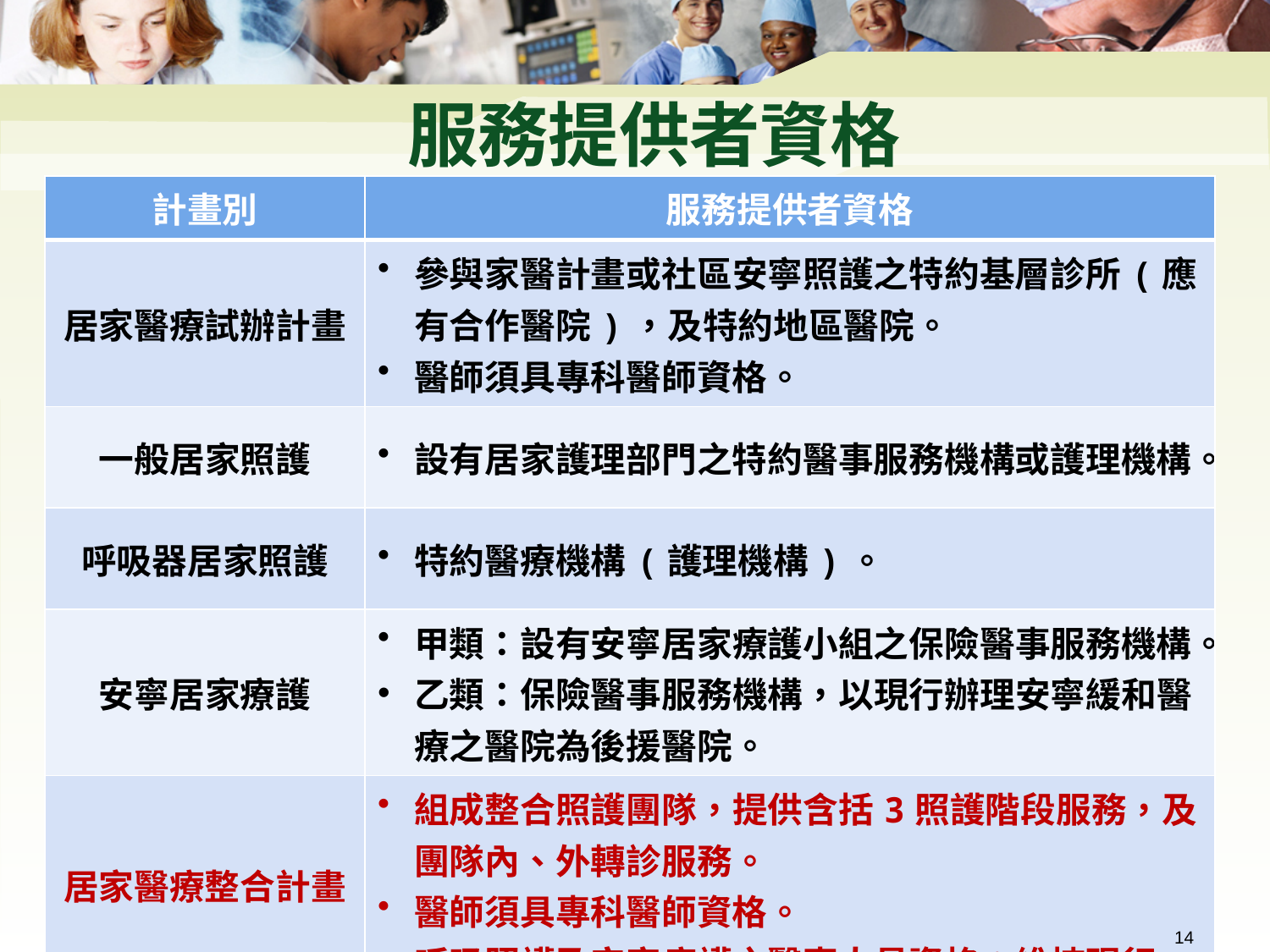

# 服務提供者資格
| 計畫別 | 服務提供者資格 |
| --- | --- |
| 居家醫療試辦計畫 | 參與家醫計畫或社區安寧照護之特約基層診所(應有合作醫院)，及特約地區醫院。 醫師須具專科醫師資格。 |
| 一般居家照護 | 設有居家護理部門之特約醫事服務機構或護理機構。 |
| 呼吸器居家照護 | 特約醫療機構(護理機構)。 |
| 安寧居家療護 | 甲類：設有安寧居家療護小組之保險醫事服務機構。 乙類：保險醫事服務機構，以現行辦理安寧緩和醫療之醫院為後援醫院。 |
| 居家醫療整合計畫 | 組成整合照護團隊，提供含括3照護階段服務，及團隊內、外轉診服務。 醫師須具專科醫師資格。 呼吸照護及安寧療護之醫事人員資格：維持現行。 |
14